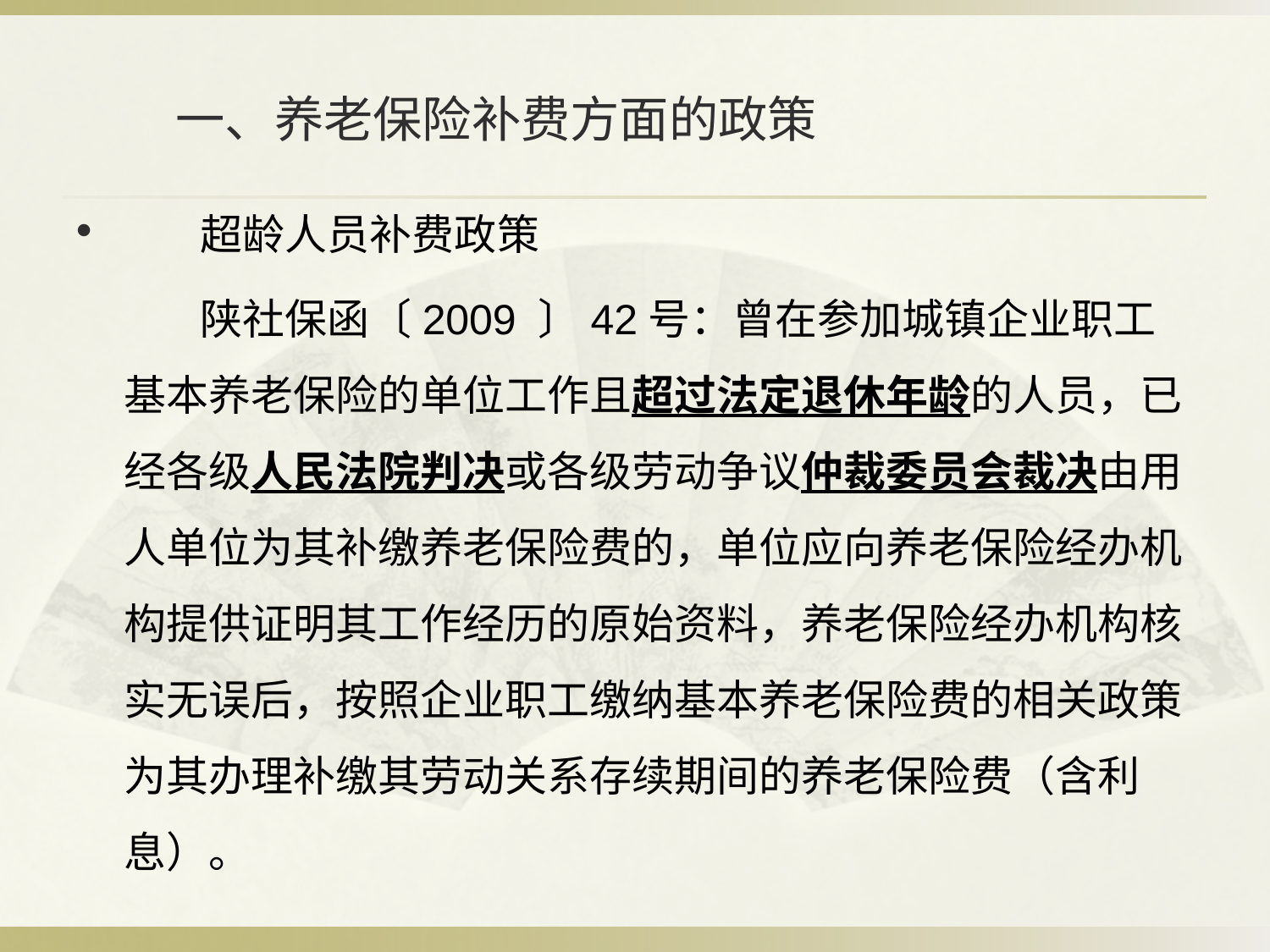

# 一、养老保险补费方面的政策
       超龄人员补费政策
            陕社保函〔2009 〕42号：曾在参加城镇企业职工基本养老保险的单位工作且超过法定退休年龄的人员，已经各级人民法院判决或各级劳动争议仲裁委员会裁决由用人单位为其补缴养老保险费的，单位应向养老保险经办机构提供证明其工作经历的原始资料，养老保险经办机构核实无误后，按照企业职工缴纳基本养老保险费的相关政策为其办理补缴其劳动关系存续期间的养老保险费（含利息）。